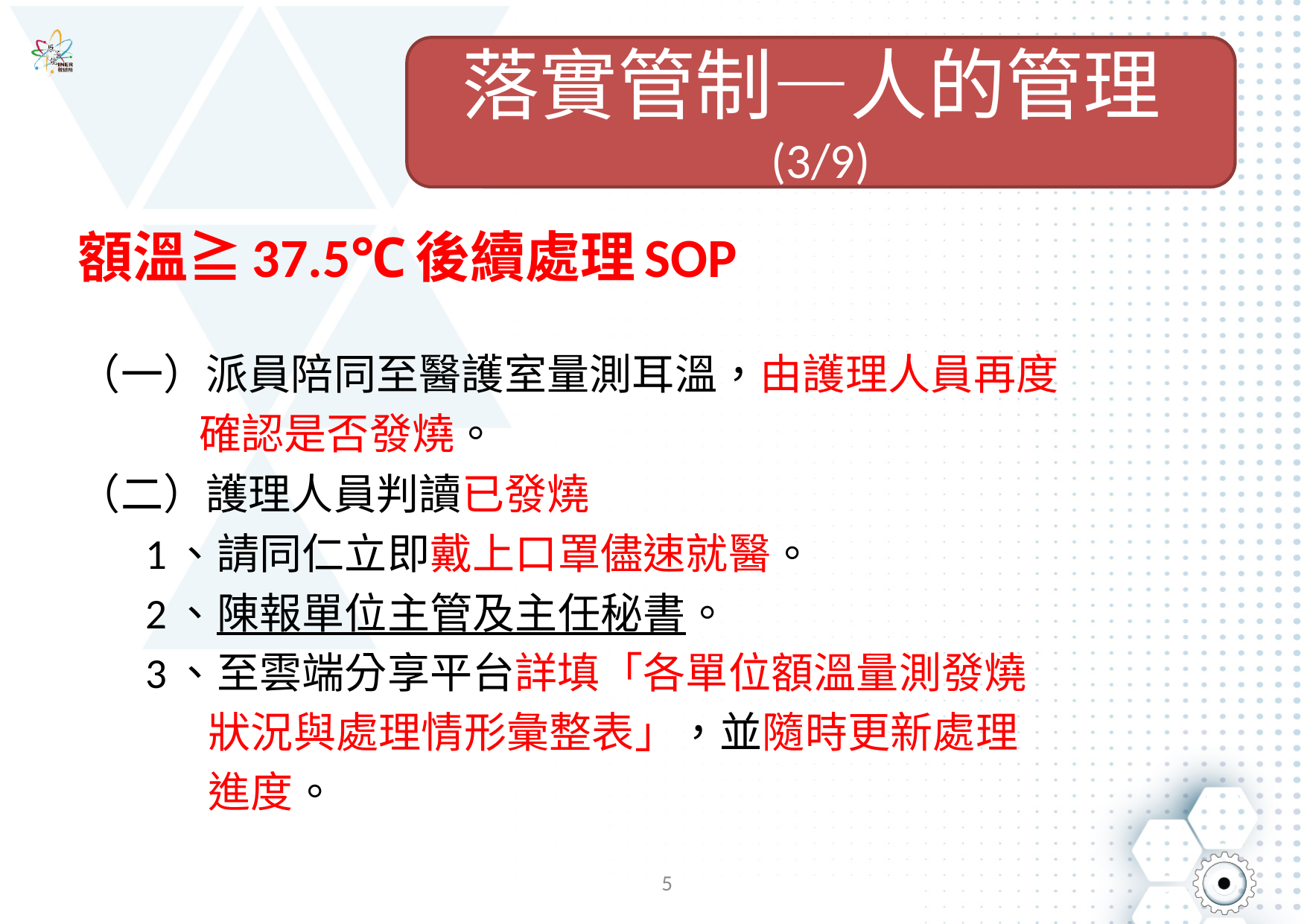

#
落實管制—人的管理(3/9)
落實管制—人的管理
額溫≧37.5℃後續處理SOP

（一）派員陪同至醫護室量測耳溫，由護理人員再度
            確認是否發燒。
（二）護理人員判讀已發燒
       1、請同仁立即戴上口罩儘速就醫。
       2、陳報單位主管及主任秘書。
       3、至雲端分享平台詳填「各單位額溫量測發燒
             狀況與處理情形彙整表」，並隨時更新處理
             進度。

5